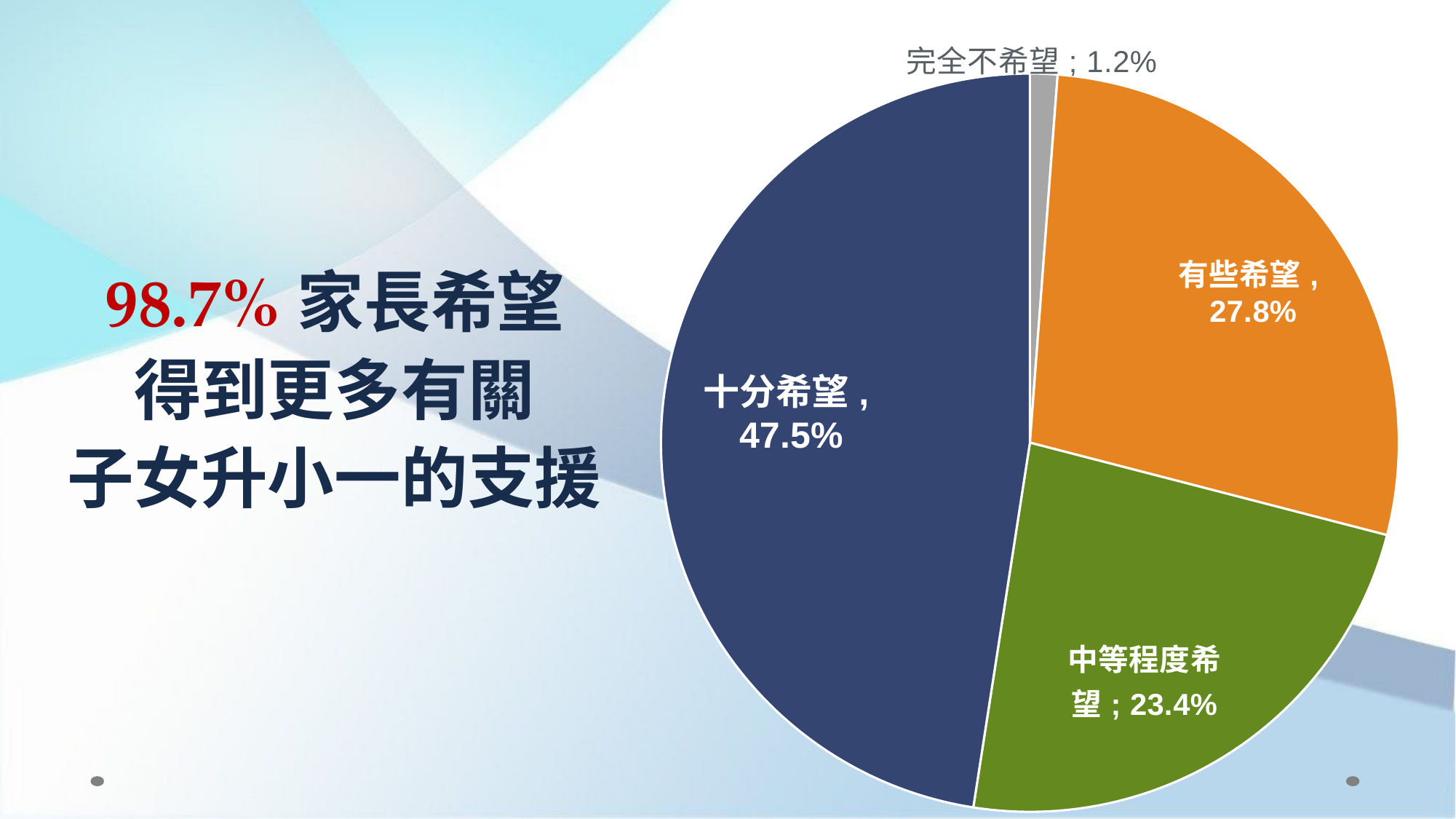

### Chart

| Category | 百分比 |
|---|---|
| 完全不希望 | 0.012 |
| 有些希望 | 0.278 |
| 中等程度希望 | 0.234 |
| 十分希望 | 0.475 |
# 98.7%家長希望
得到更多有關
子女升小一的支援